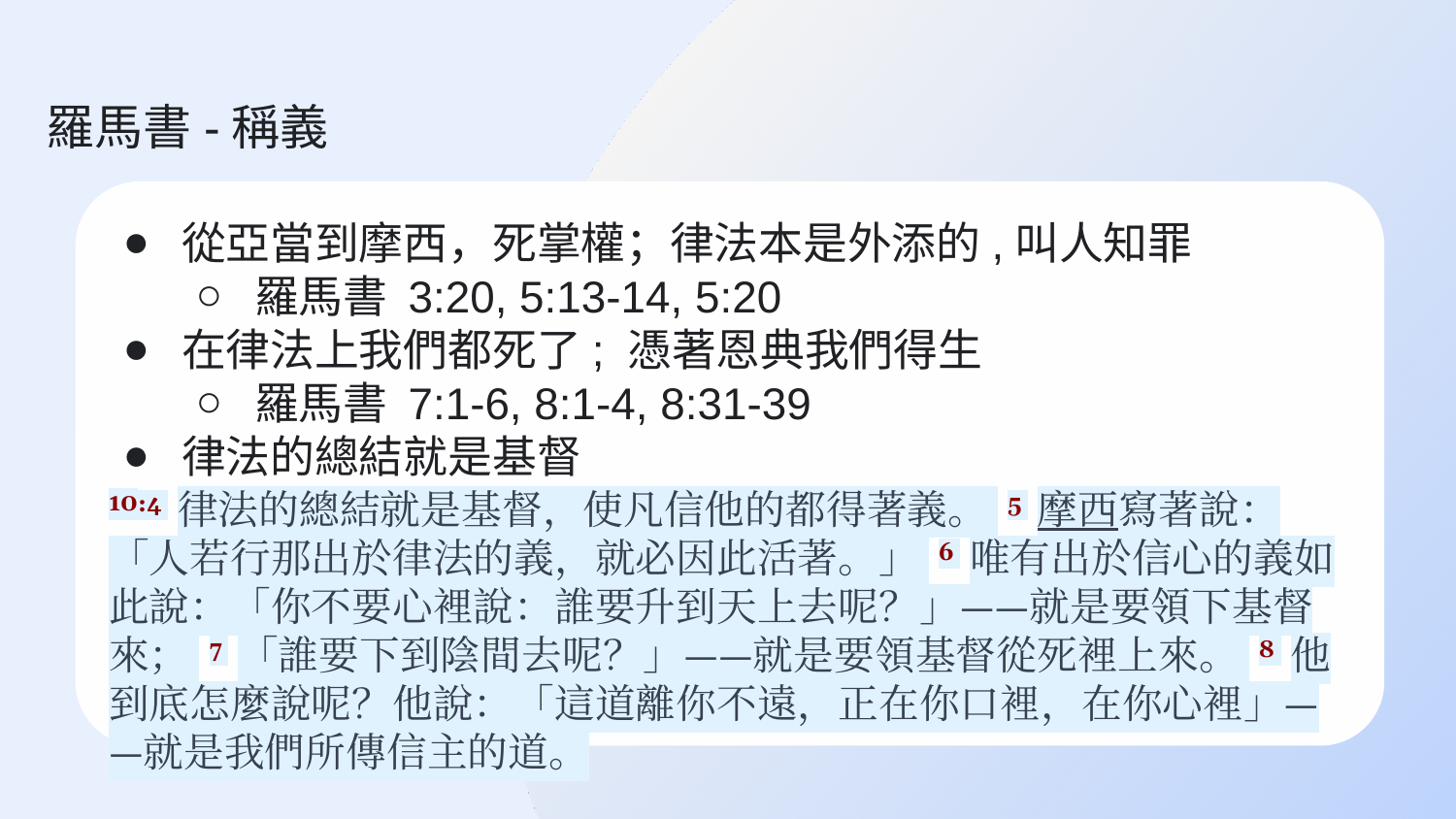

# 羅馬書-稱義
從亞當到摩西，死掌權；律法本是外添的,叫人知罪
羅馬書 3:20, 5:13-14, 5:20
在律法上我們都死了; 憑著恩典我們得生
羅馬書 7:1-6, 8:1-4, 8:31-39
律法的總結就是基督
10:4 律法的總結就是基督，使凡信他的都得著義。 5 摩西寫著說：「人若行那出於律法的義，就必因此活著。」 6 唯有出於信心的義如此說：「你不要心裡說：誰要升到天上去呢？」——就是要領下基督來； 7 「誰要下到陰間去呢？」——就是要領基督從死裡上來。 8 他到底怎麼說呢？他說：「這道離你不遠，正在你口裡，在你心裡」——就是我們所傳信主的道。